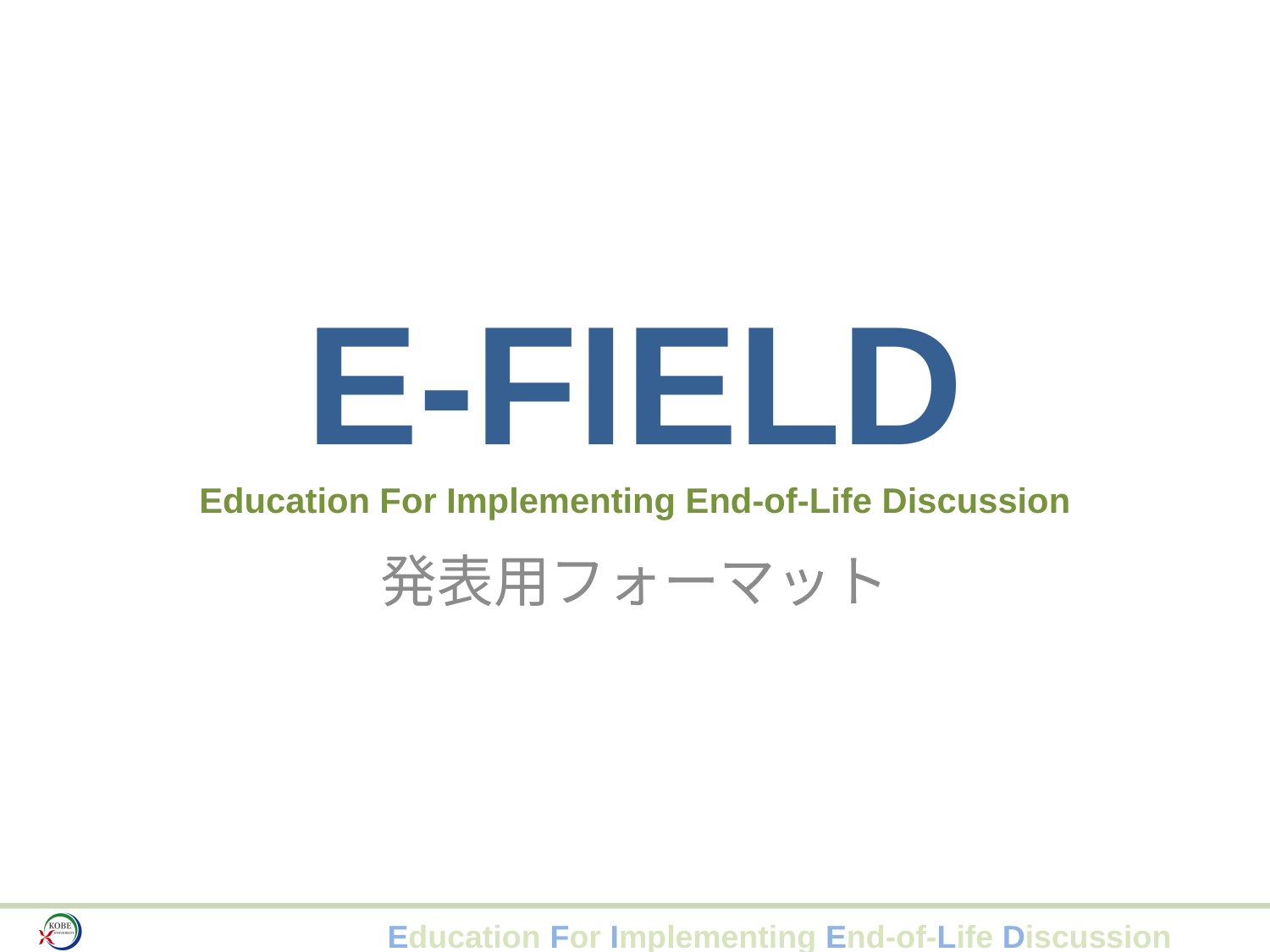

# E-FIELD Education For Implementing End-of-Life Discussion
発表用フォーマット